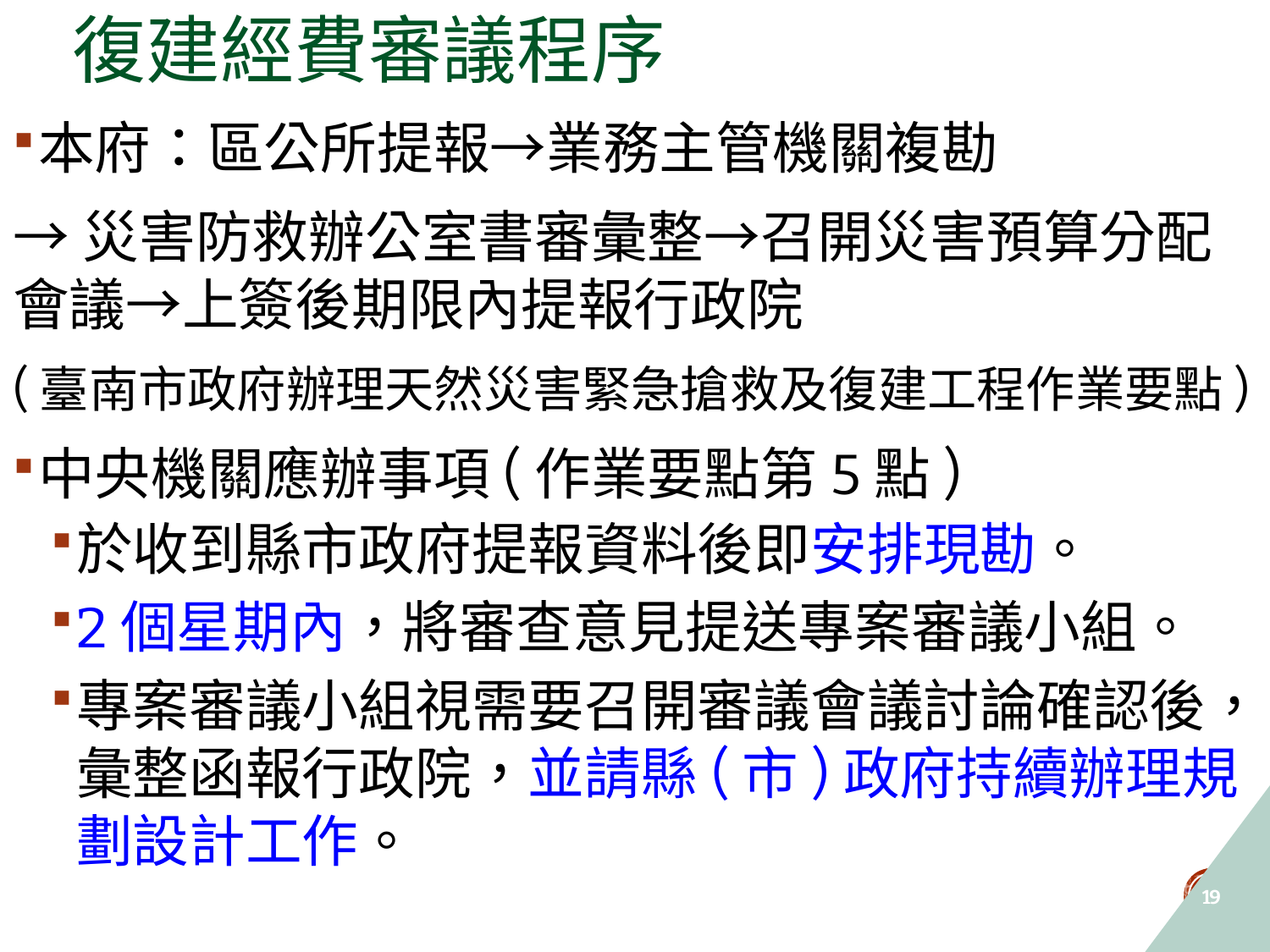

# 復建經費審議程序
本府：區公所提報→業務主管機關複勘
→災害防救辦公室書審彙整→召開災害預算分配會議→上簽後期限內提報行政院
(臺南市政府辦理天然災害緊急搶救及復建工程作業要點)
中央機關應辦事項(作業要點第5點)
於收到縣市政府提報資料後即安排現勘。
2個星期內，將審查意見提送專案審議小組。
專案審議小組視需要召開審議會議討論確認後，彙整函報行政院，並請縣(市)政府持續辦理規劃設計工作。

19